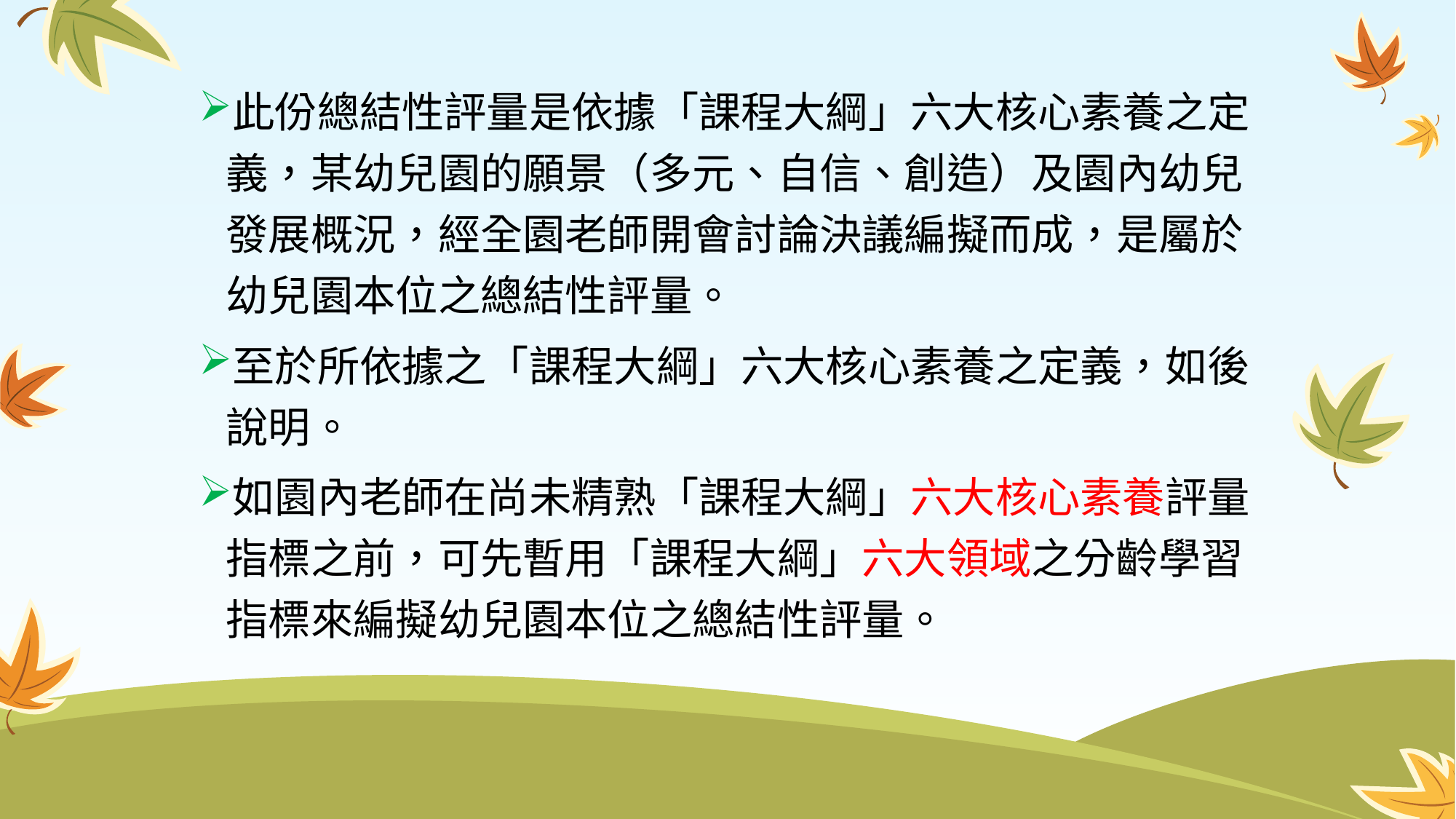

此份總結性評量是依據「課程大綱」六大核心素養之定義，某幼兒園的願景（多元、自信、創造）及園內幼兒發展概況，經全園老師開會討論決議編擬而成，是屬於幼兒園本位之總結性評量。
至於所依據之「課程大綱」六大核心素養之定義，如後說明。
如園內老師在尚未精熟「課程大綱」六大核心素養評量指標之前，可先暫用「課程大綱」六大領域之分齡學習指標來編擬幼兒園本位之總結性評量。